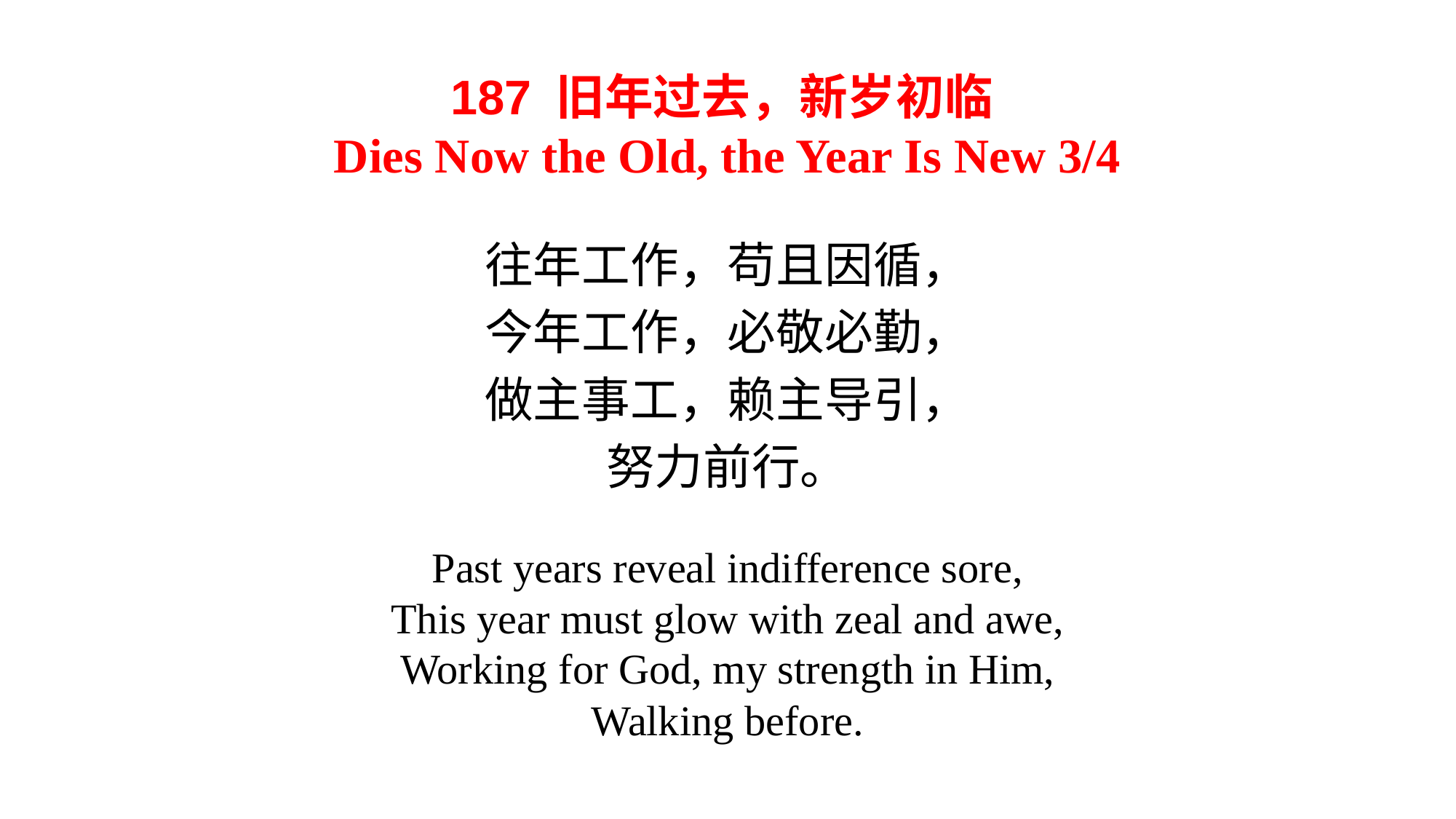

187 旧年过去，新岁初临
Dies Now the Old, the Year Is New 3/4
往年工作，苟且因循，
今年工作，必敬必勤，
做主事工，赖主导引，
努力前行。

Past years reveal indifference sore,
This year must glow with zeal and awe,
Working for God, my strength in Him,
Walking before.